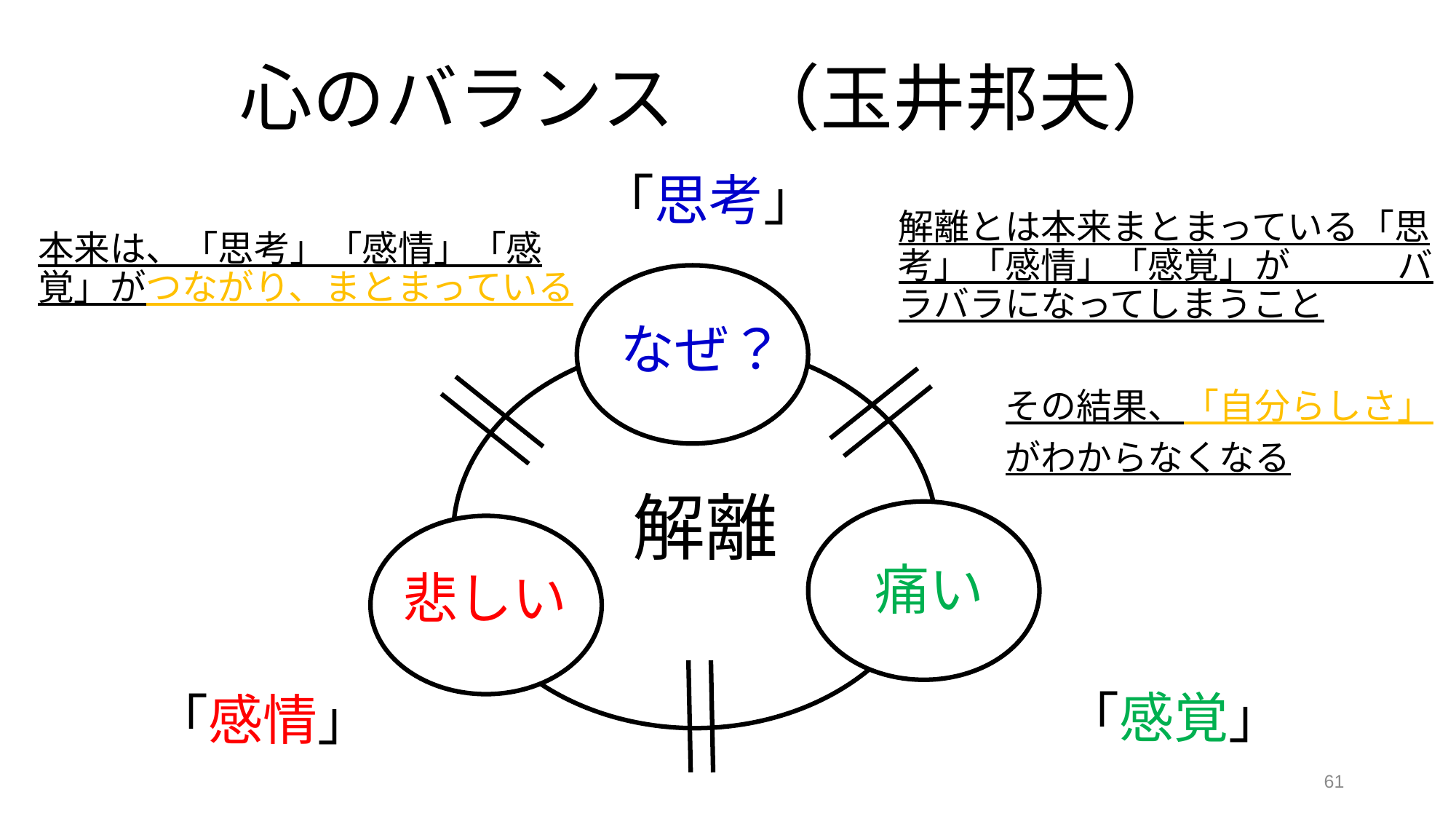

# 心のバランス　（玉井邦夫）
「思考」
解離とは本来まとまっている「思考」「感情」「感覚」が　　　バラバラになってしまうこと

　　　その結果、「自分らしさ」
　　　がわからなくなる
本来は、「思考」「感情」「感覚」がつながり、まとまっている

なぜ？
解離
なぜ？
痛い
悲しい
「感覚」
「感情」

61